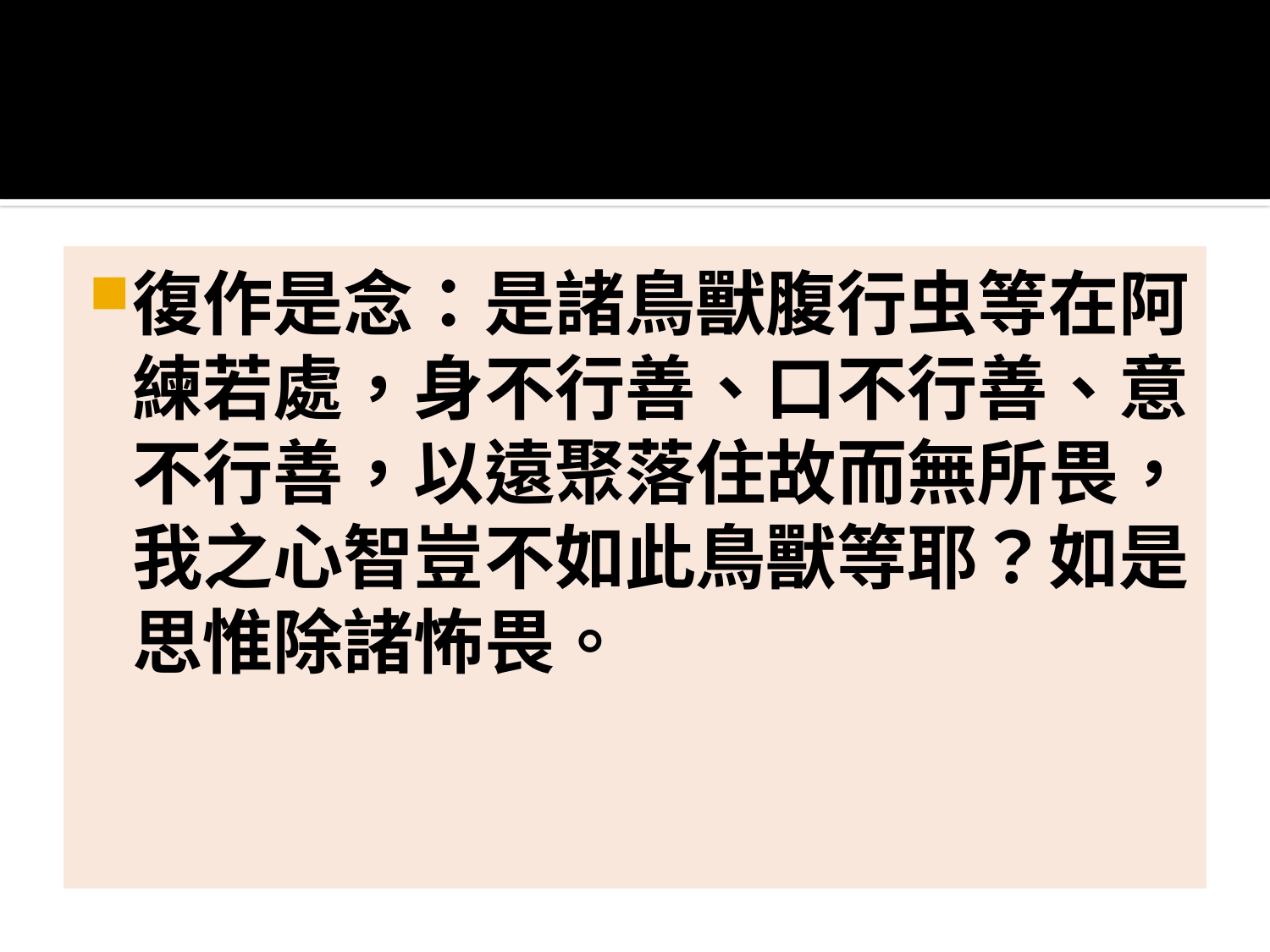

#
復作是念：是諸鳥獸腹行虫等在阿練若處，身不行善、口不行善、意不行善，以遠聚落住故而無所畏，我之心智豈不如此鳥獸等耶？如是思惟除諸怖畏。